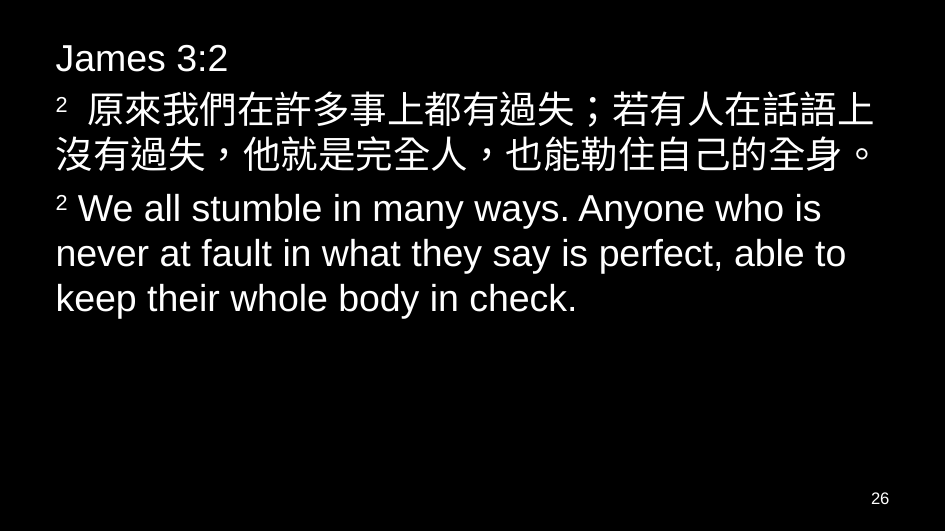

James 3:2
2 原來我們在許多事上都有過失；若有人在話語上沒有過失，他就是完全人，也能勒住自己的全身。
2 We all stumble in many ways. Anyone who is never at fault in what they say is perfect, able to keep their whole body in check.

26